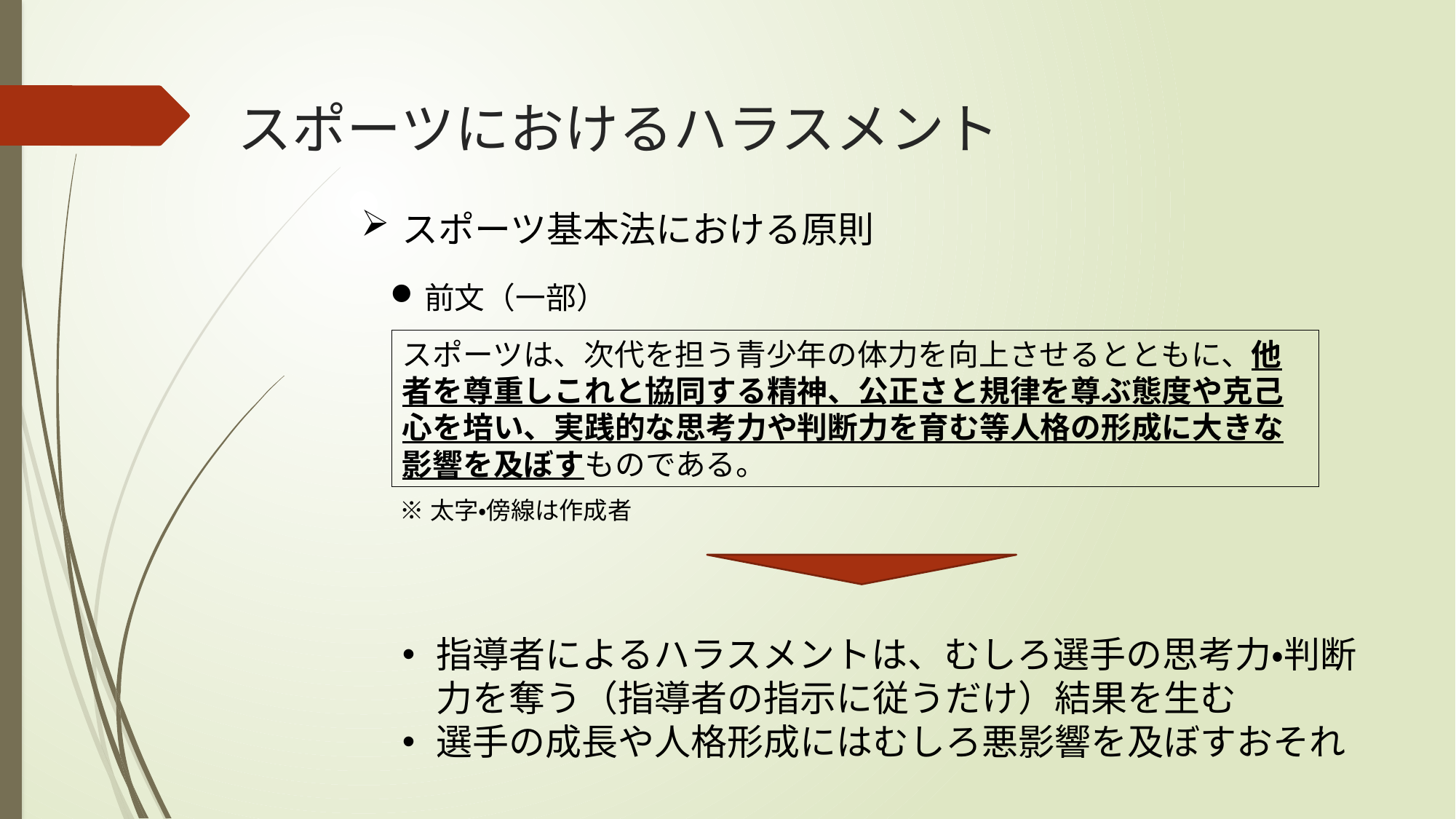

# スポーツにおけるハラスメント
スポーツ基本法における原則
前文（一部）

スポーツは、次代を担う青少年の体力を向上させるとともに、他者を尊重しこれと協同する精神、公正さと規律を尊ぶ態度や克己心を培い、実践的な思考力や判断力を育む等人格の形成に大きな影響を及ぼすものである。
※太字・傍線は作成者

指導者によるハラスメントは、むしろ選手の思考力・判断力を奪う（指導者の指示に従うだけ）結果を生む
選手の成長や人格形成にはむしろ悪影響を及ぼすおそれ